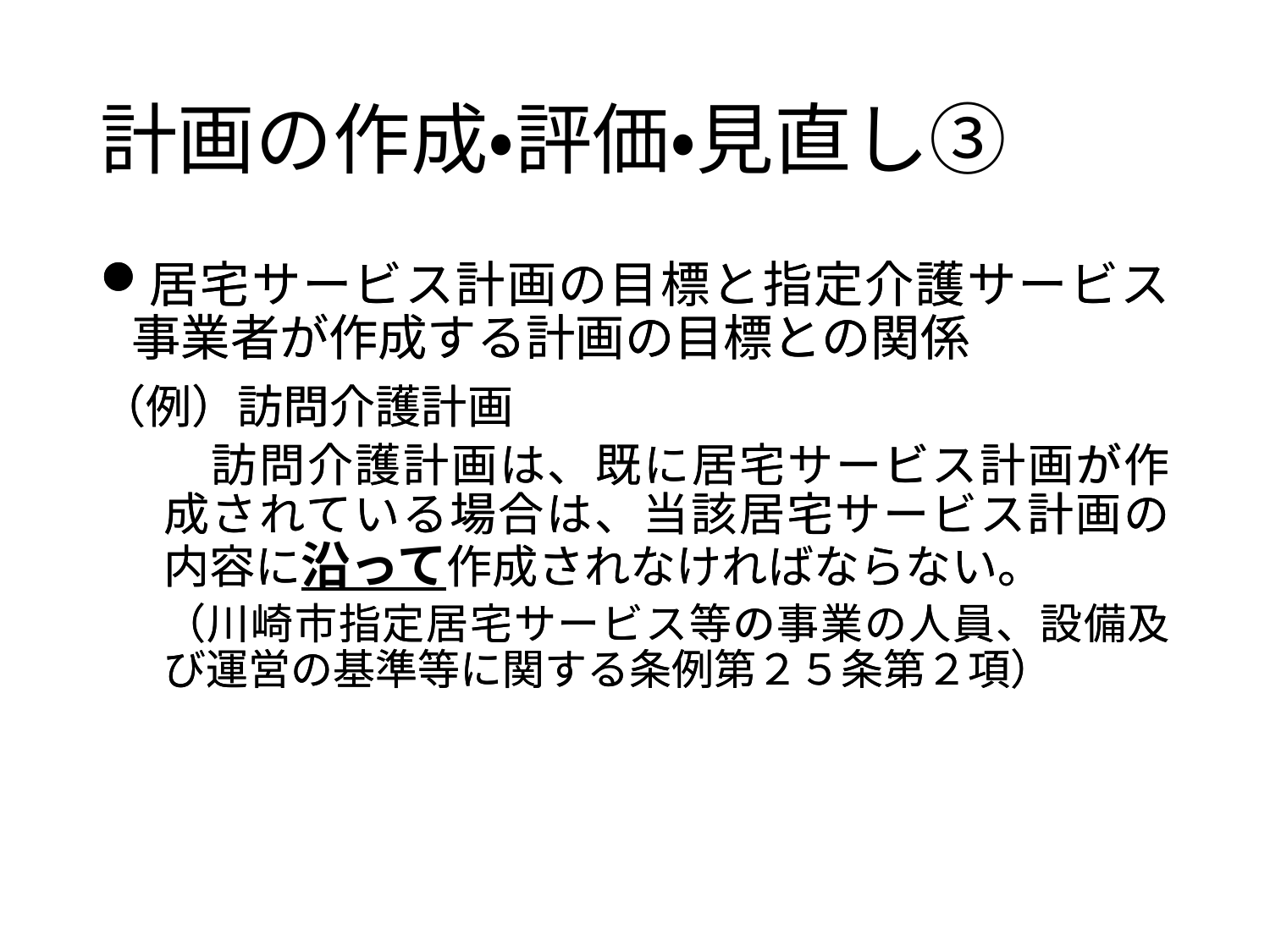

# 計画の作成・評価・見直し③
居宅サービス計画の目標と指定介護サービス事業者が作成する計画の目標との関係
（例）訪問介護計画
　訪問介護計画は、既に居宅サービス計画が作成されている場合は、当該居宅サービス計画の内容に沿って作成されなければならない。
（川崎市指定居宅サービス等の事業の人員、設備及び運営の基準等に関する条例第２５条第２項）
居宅サービス計画の目標と指定介護サービス事業者が作成する計画の目標との関係
（例）訪問介護計画
　訪問介護計画は、既に居宅サービス計画が作成されている場合は、当該居宅サービス計画の内容に沿って作成されなければならない。
（川崎市指定居宅サービス等の事業の人員、設備及び運営の基準等に関する条例第２５条第２項）